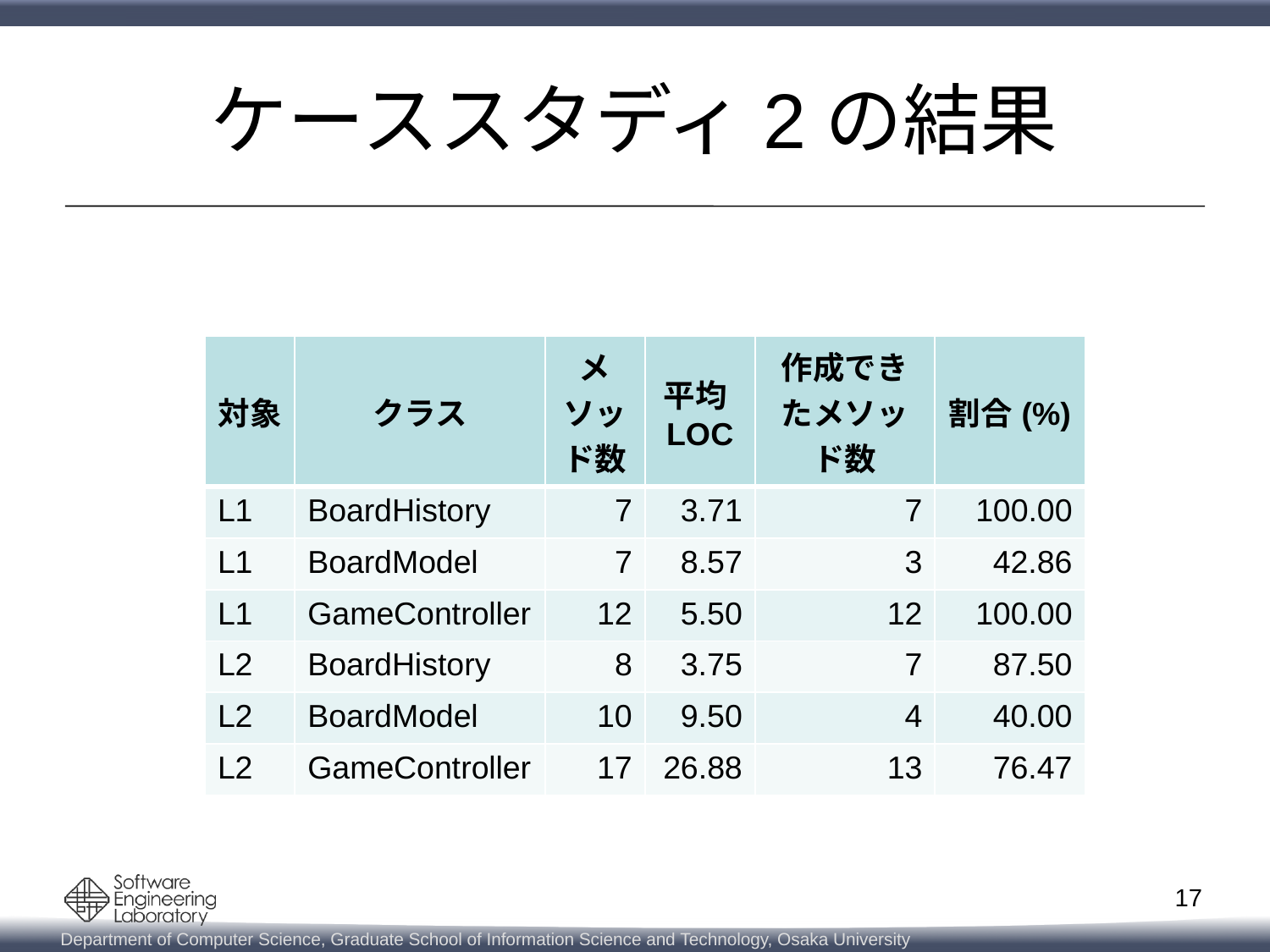

# ケーススタディ2の結果

| 対象 | クラス | メソッド数 | 平均LOC | 作成できたメソッド数 | 割合(%) |
| --- | --- | --- | --- | --- | --- |
| L1 | BoardHistory | 7 | 3.71 | 7 | 100.00 |
| L1 | BoardModel | 7 | 8.57 | 3 | 42.86 |
| L1 | GameController | 12 | 5.50 | 12 | 100.00 |
| L2 | BoardHistory | 8 | 3.75 | 7 | 87.50 |
| L2 | BoardModel | 10 | 9.50 | 4 | 40.00 |
| L2 | GameController | 17 | 26.88 | 13 | 76.47 |
17